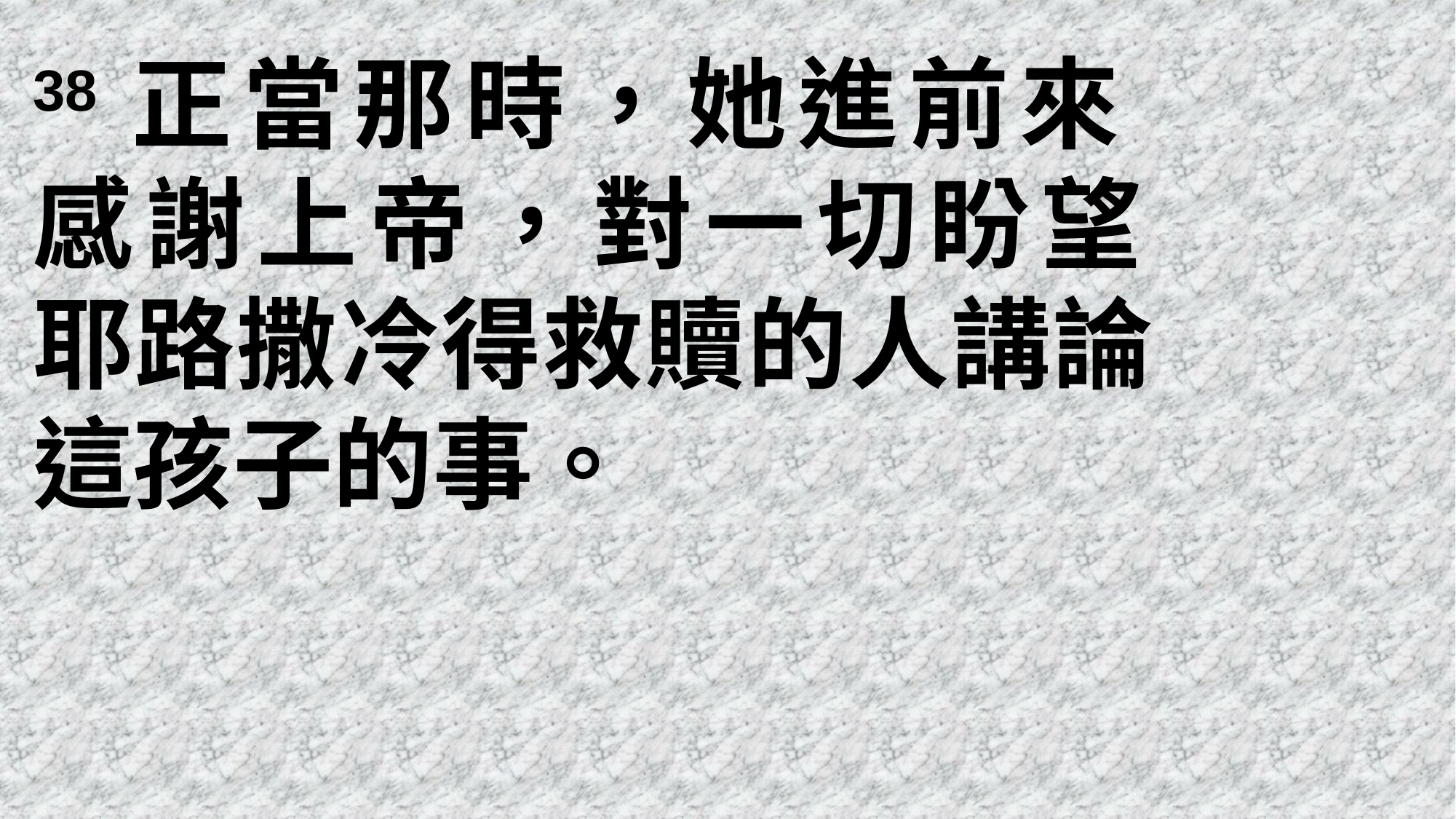

38正當那時，她進前來  感謝上帝，對一切盼望
耶路撒冷得救贖的人講論這孩子的事。